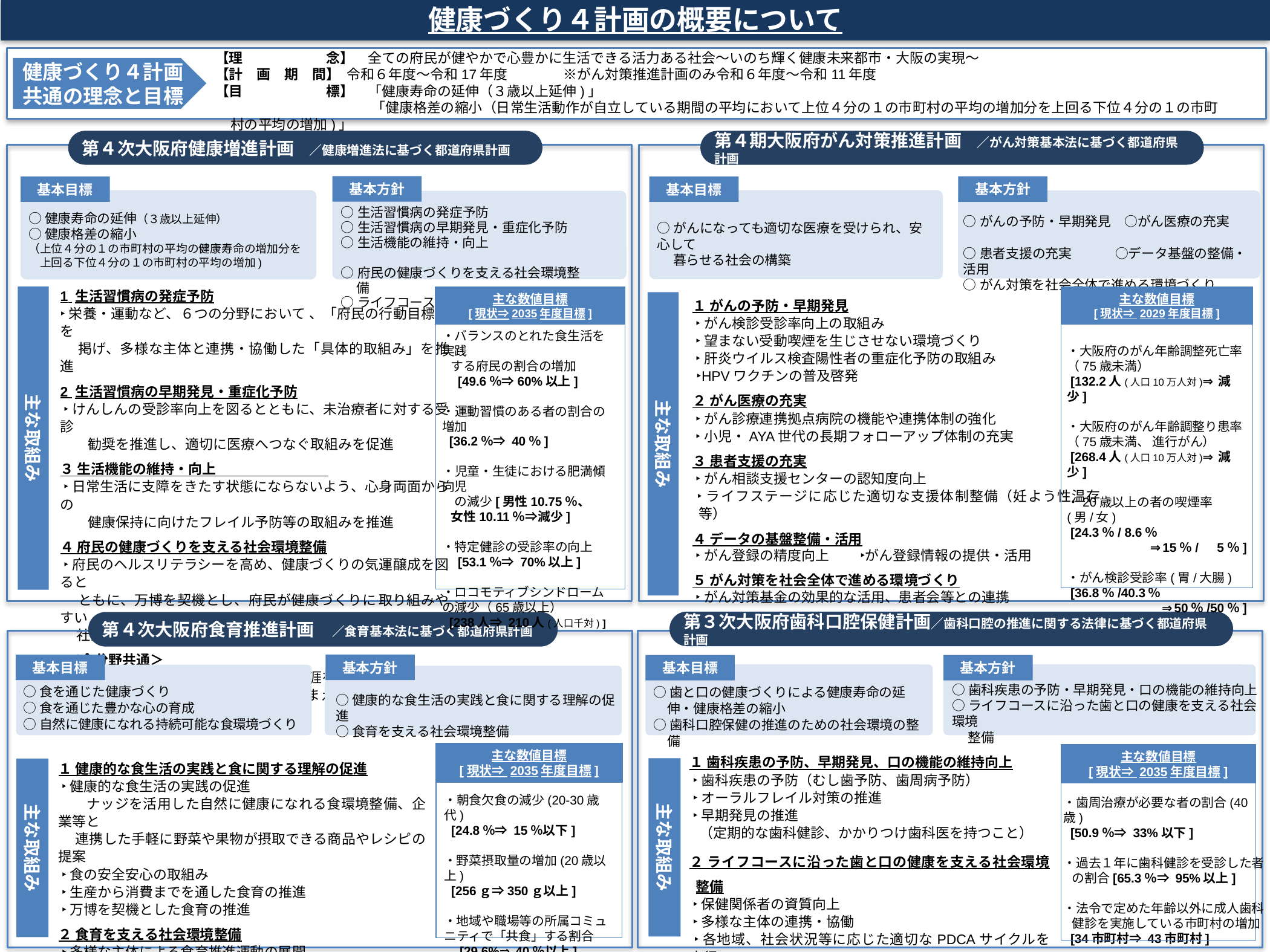

健康づくり４計画の概要について

【理　　　　　　念】　全ての府民が健やかで心豊かに生活できる活力ある社会～いのち輝く健康未来都市・大阪の実現～
【計　画　期　間】  令和６年度～令和17年度　　　　※がん対策推進計画のみ令和６年度～令和11年度
【目　　　　　　標】　「健康寿命の延伸（３歳以上延伸)」
　　　　　　　　　　　 「健康格差の縮小（日常生活動作が自立している期間の平均において上位４分の１の市町村の平均の増加分を上回る下位４分の１の市町村の平均の増加)」

健康づくり４計画共通の理念と目標
第４期大阪府がん対策推進計画　／がん対策基本法に基づく都道府県計画
第４次大阪府健康増進計画　／健康増進法に基づく都道府県計画

基本方針
基本方針
基本目標
基本目標

○健康寿命の延伸（３歳以上延伸）
○健康格差の縮小
（上位４分の１の市町村の平均の健康寿命の増加分を
　上回る下位４分の１の市町村の平均の増加)
○生活習慣病の発症予防
○生活習慣病の早期発見・重症化予防
○生活機能の維持・向上
○府民の健康づくりを支える社会環境整備
○ライフコースアプローチ
○がんの予防・早期発見　○がん医療の充実
○患者支援の充実　　   　○データ基盤の整備・活用
○がん対策を社会全体で進める環境づくり
○がんになっても適切な医療を受けられ、安心して
　 暮らせる社会の構築
1 生活習慣病の発症予防
‣栄養・運動など、６つの分野において 、「府民の行動目標」を
　 掲げ、多様な主体と連携・協働した「具体的取組み」を推進
2 生活習慣病の早期発見・重症化予防
 ‣けんしんの受診率向上を図るとともに、未治療者に対する受診
　　勧奨を推進し、適切に医療へつなぐ取組みを促進
３ 生活機能の維持・向上
 ‣日常生活に支障をきたす状態にならないよう、心身両面からの
　　健康保持に向けたフレイル予防等の取組みを推進
４ 府民の健康づくりを支える社会環境整備
 ‣府民のヘルスリテラシーを高め、健康づくりの気運醸成を図ると
    ともに、万博を契機とし、府民が健康づくりに 取り組みやすい
    社会環境整備を推進
 ＜全分野共通＞
 ‣胎児期から高齢期に至るまでの人の生涯を経時的に捉えた
    ライフコースアプローチの観点も踏まえた健康づくりを推進
１ がんの予防・早期発見
 ‣がん検診受診率向上の取組み
 ‣望まない受動喫煙を生じさせない環境づくり
 ‣肝炎ウイルス検査陽性者の重症化予防の取組み
 ‣HPVワクチンの普及啓発
２ がん医療の充実
 ‣がん診療連携拠点病院の機能や連携体制の強化
 ‣小児・AYA世代の長期フォローアップ体制の充実
３ 患者支援の充実
 ‣がん相談支援センターの認知度向上
 ‣ライフステージに応じた適切な支援体制整備（妊よう性温存等）
４ データの基盤整備・活用
 ‣がん登録の精度向上　　 ‣がん登録情報の提供・活用
５ がん対策を社会全体で進める環境づくり
 ‣がん対策基金の効果的な活用、患者会等との連携
主な取組み
主な数値目標
[現状⇒ 2029年度目標]
主な数値目標
[現状⇒2035年度目標]
主な取組み

・バランスのとれた食生活を実践
  する府民の割合の増加
　[49.6％⇒60%以上]

・運動習慣のある者の割合の増加
  [36.2％⇒ 40％]

・児童・生徒における肥満傾向児
　の減少[男性10.75％、
  女性10.11％⇒減少]

・特定健診の受診率の向上
　[53.1％⇒ 70%以上]

・ロコモティブシンドロームの減少（65歳以上）
  [238人⇒ 210人(人口千対) ]

・大阪府のがん年齢調整死亡率
（75歳未満）
 [132.2人(人口10万人対)⇒減少]

・大阪府のがん年齢調整り患率
（75歳未満、 進行がん）
 [268.4人(人口10万人対)⇒減少]

・20歳以上の者の喫煙率(男/女)
 [24.3％/ 8.6％
⇒15％/　5％]

・がん検診受診率(胃/大腸)
 [36.8％/40.3％
⇒50％/50％]

第３次大阪府歯科口腔保健計画／歯科口腔の推進に関する法律に基づく都道府県計画
第４次大阪府食育推進計画　／食育基本法に基づく都道府県計画

基本方針
基本目標
基本方針
基本目標

○歯科疾患の予防・早期発見・口の機能の維持向上
○ライフコースに沿った歯と口の健康を支える社会環境
　 整備
○食を通じた健康づくり
○食を通じた豊かな心の育成
○自然に健康になれる持続可能な食環境づくり
○歯と口の健康づくりによる健康寿命の延伸・健康格差の縮小
○歯科口腔保健の推進のための社会環境の整備
○健康的な食生活の実践と食に関する理解の促進
○食育を支える社会環境整備
１ 歯科疾患の予防、早期発見、口の機能の維持向上
 ‣歯科疾患の予防（むし歯予防、歯周病予防）
 ‣オーラルフレイル対策の推進
 ‣早期発見の推進
  （定期的な歯科健診、かかりつけ歯科医を持つこと）
２ ライフコースに沿った歯と口の健康を支える社会環境整備
 ‣保健関係者の資質向上
 ‣多様な主体の連携・協働
 ‣各地域、社会状況等に応じた適切なPDCAサイクルを実行
    できるマネジメント体制の強化
主な数値目標
[現状⇒ 2035年度目標]
主な数値目標
[現状⇒ 2035年度目標]
１ 健康的な食生活の実践と食に関する理解の促進
 ‣健康的な食生活の実践の促進
　　ナッジを活用した自然に健康になれる食環境整備、企業等と
    連携した手軽に野菜や果物が摂取できる商品やレシピの提案
 ‣食の安全安心の取組み
 ‣生産から消費までを通した食育の推進
 ‣万博を契機とした食育の推進
２ 食育を支える社会環境整備
 ‣多様な主体による食育推進運動の展開
 ‣多様な主体が参画したネットワークの強化

主な取組み
主な取組み
・朝食欠食の減少(20‐30歳代)
  [24.8％⇒ 15％以下]

・野菜摂取量の増加(20歳以上)
  [256ｇ⇒350ｇ以上]

・地域や職場等の所属コミュニティで「共食」する割合
　[29.6%⇒ 40％以上]
・歯周治療が必要な者の割合(40歳)
  [50.9％⇒ 33%以下]

・過去１年に歯科健診を受診した者
  の割合[65.3％⇒ 95%以上]

・法令で定めた年齢以外に成人歯科
  健診を実施している市町村の増加
  [34市町村⇒ 43市町村]